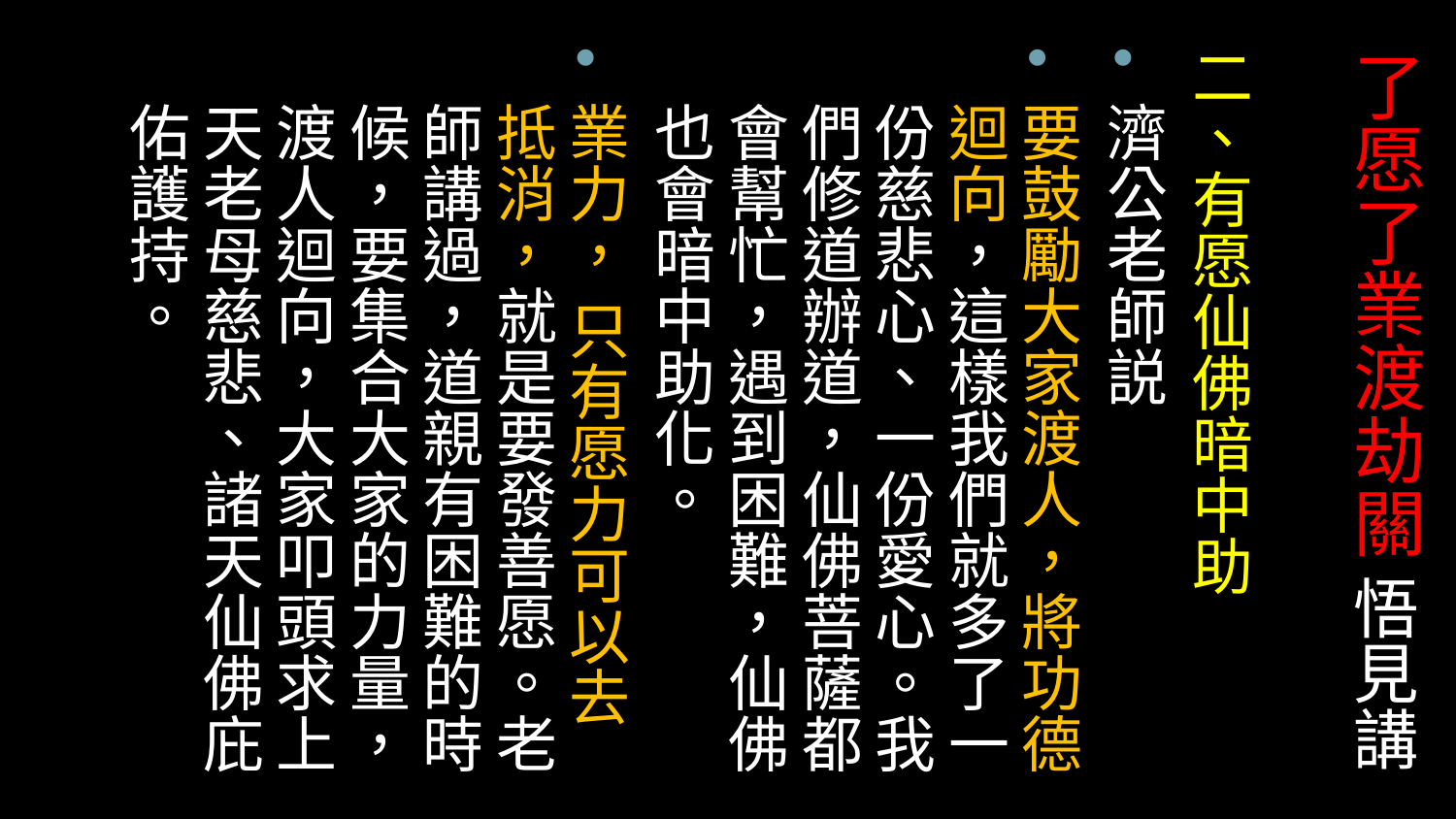

二、有愿仙佛暗中助
濟公老師説
要鼓勵大家渡人，將功德迴向，這樣我們就多了一份慈悲心、一份愛心。我們修道辦道，仙佛菩薩都會幫忙，遇到困難，仙佛也會暗中助化。
業力， 只有愿力可以去抵消，就是要發善愿。老師講過，道親有困難的時候，要集合大家的力量，渡人迴向，大家叩頭求上天老母慈悲、諸天仙佛庇佑護持。

# 了愿了業渡劫關 悟見講